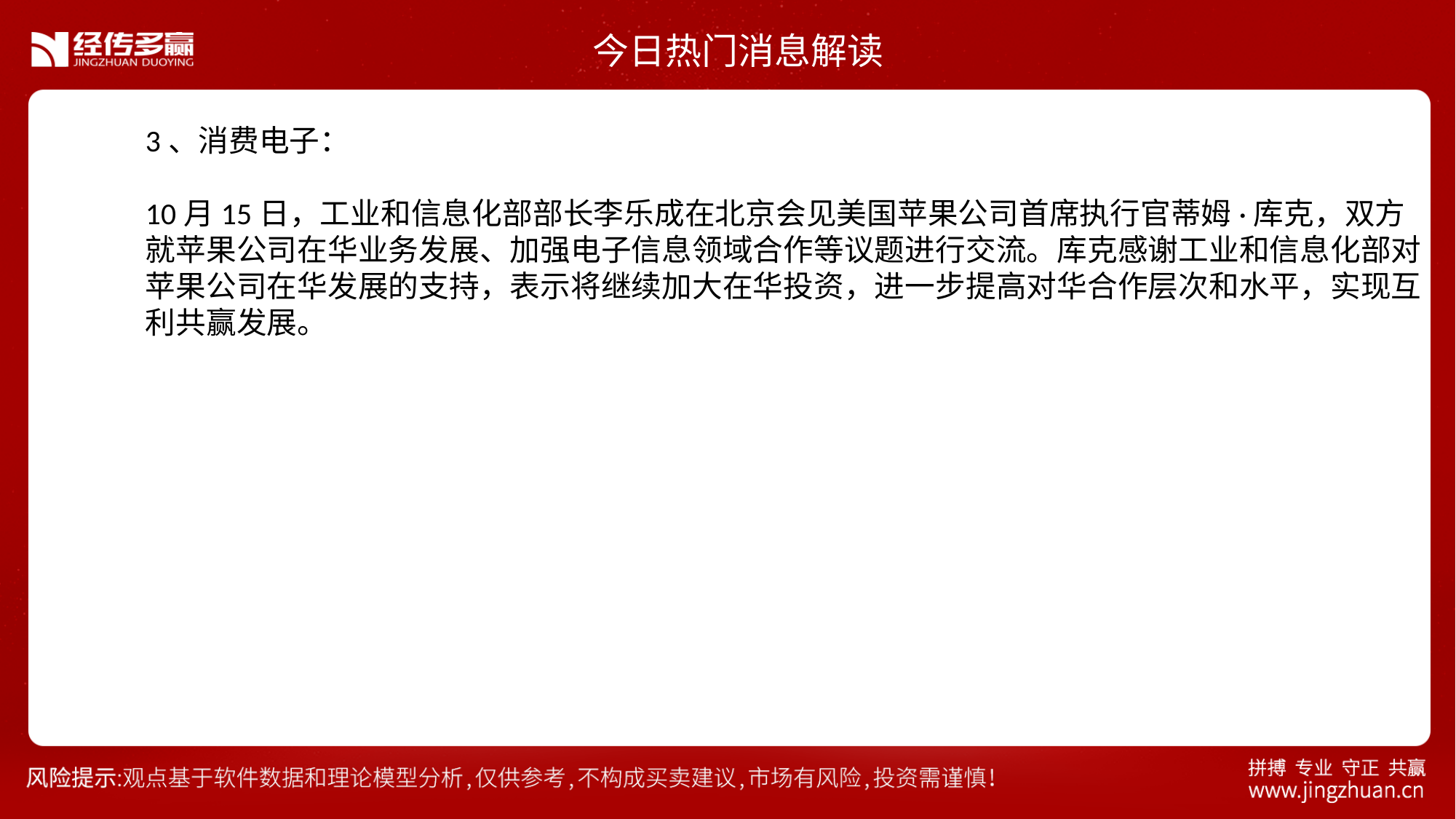

今日热门消息解读
3、消费电子：

10月15日，工业和信息化部部长李乐成在北京会见美国苹果公司首席执行官蒂姆·库克，双方就苹果公司在华业务发展、加强电子信息领域合作等议题进行交流。库克感谢工业和信息化部对苹果公司在华发展的支持，表示将继续加大在华投资，进一步提高对华合作层次和水平，实现互利共赢发展。